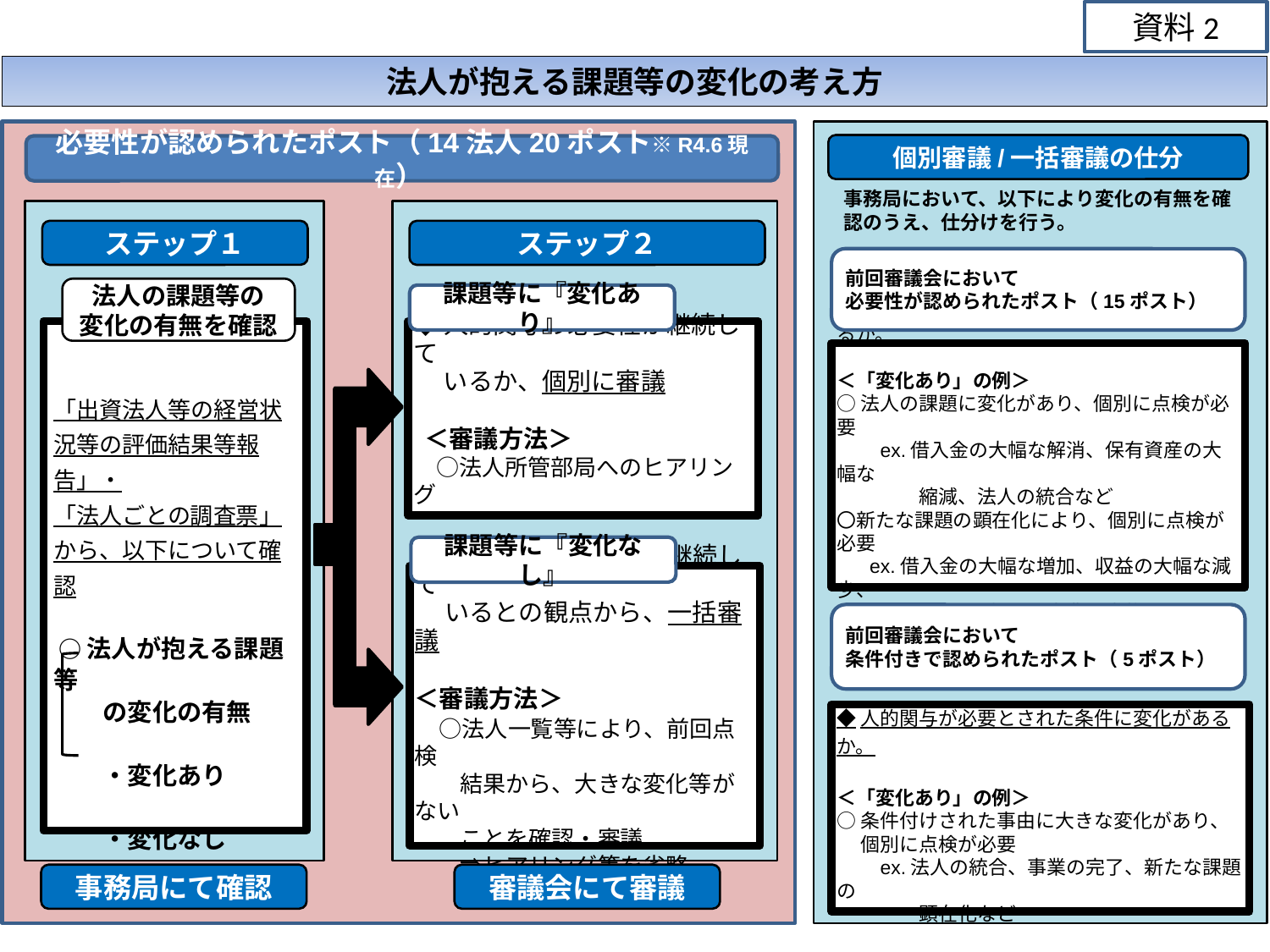

資料2
# 法人が抱える課題等の変化の考え方

個別審議/一括審議の仕分
必要性が認められたポスト（14法人20ポスト※R4.6現在）
事務局において、以下により変化の有無を確認のうえ、仕分けを行う。

ステップ２
ステップ１
前回審議会において
必要性が認められたポスト（15ポスト）
法人の課題等の
変化の有無を確認
課題等に『変化あり』

「出資法人等の経営状況等の評価結果等報告」・
「法人ごとの調査票」から、以下について確認

 ○法人が抱える課題等
　　の変化の有無

　　・変化あり

　　・変化なし

◆人的関与の必要性が継続して
　 いるか、個別に審議

 ＜審議方法＞
　○法人所管部局へのヒアリング

◆人的関与の必要性に関わる課題に変化があるか。

＜「変化あり」の例＞
○法人の課題に変化があり、個別に点検が必要
　　ex.借入金の大幅な解消、保有資産の大幅な
　　 　　縮減、法人の統合など
〇新たな課題の顕在化により、個別に点検が必要
　  ex.借入金の大幅な増加、収益の大幅な減少、
       　課題となる新たな事業の実施など

課題等に『変化なし』
◆人的関与の必要性は継続して
　 いるとの観点から、一括審議

＜審議方法＞
　○法人一覧等により、前回点検
　　結果から、大きな変化等がない
　　ことを確認・審議
　　⇒ヒアリング等を省略
前回審議会において
条件付きで認められたポスト（5ポスト）

◆人的関与が必要とされた条件に変化があるか。

＜「変化あり」の例＞
○条件付けされた事由に大きな変化があり、
　 個別に点検が必要
　　ex.法人の統合、事業の完了、新たな課題の
　　　　 顕在化など
審議会にて審議
事務局にて確認